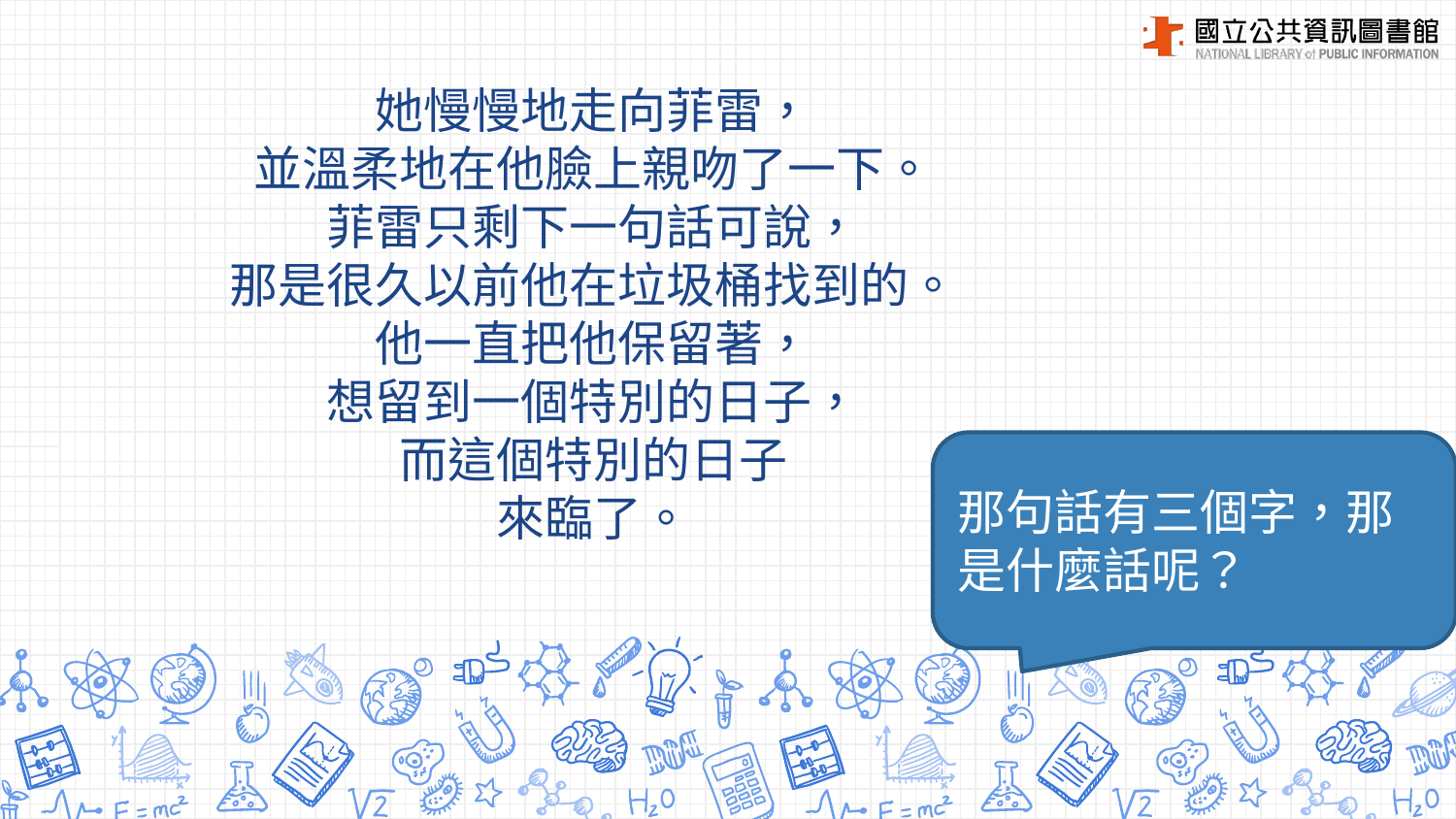

她慢慢地走向菲雷，
並溫柔地在他臉上親吻了一下。
菲雷只剩下一句話可說，
那是很久以前他在垃圾桶找到的。
他一直把他保留著，
想留到一個特別的日子，
而這個特別的日子
來臨了。
那句話有三個字，那是什麼話呢？